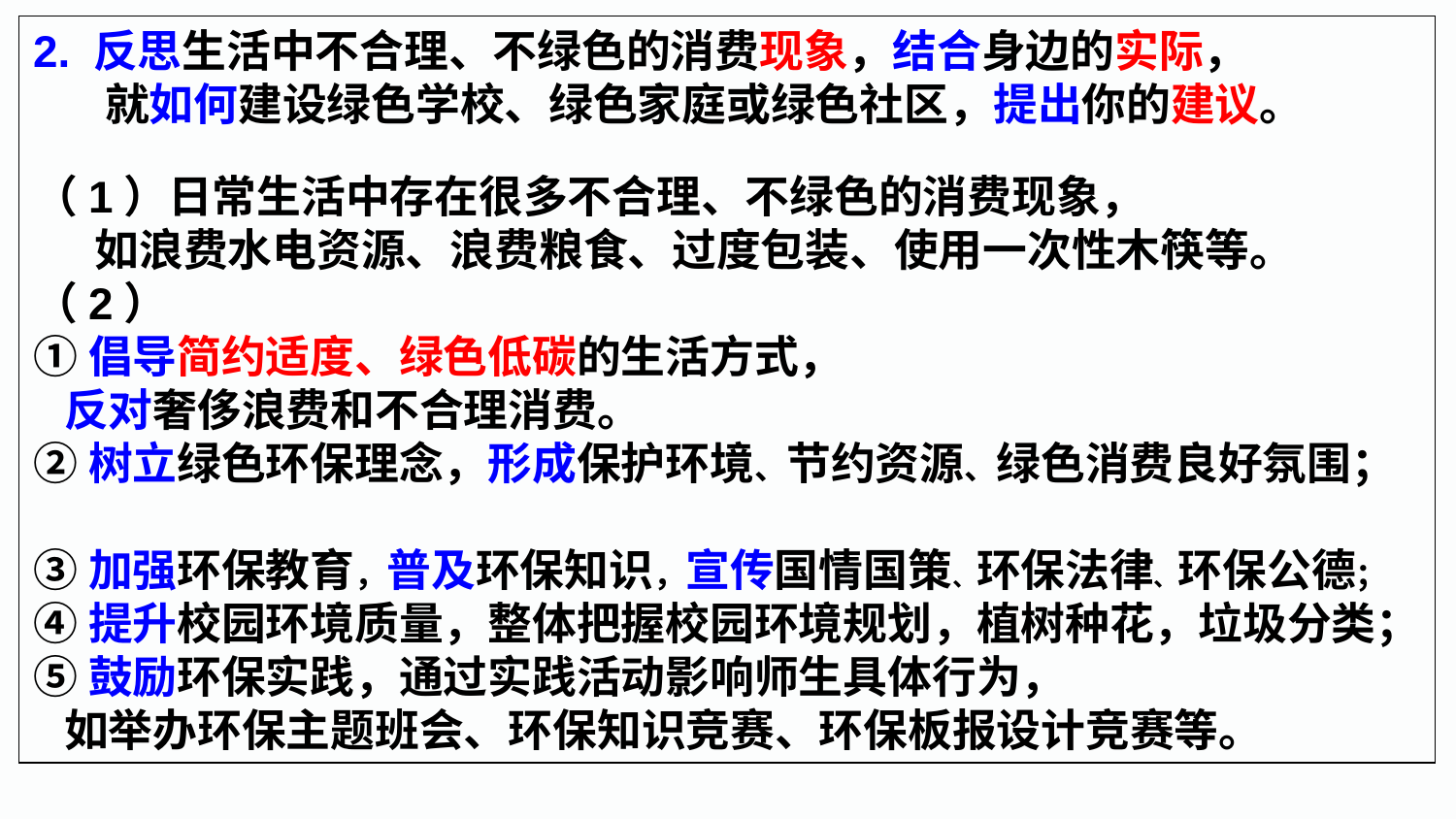

2. 反思生活中不合理、不绿色的消费现象，结合身边的实际，
      就如何建设绿色学校、绿色家庭或绿色社区，提出你的建议。

（1）日常生活中存在很多不合理、不绿色的消费现象，
     如浪费水电资源、浪费粮食、过度包装、使用一次性木筷等。
（2）
①倡导简约适度、绿色低碳的生活方式，
  反对奢侈浪费和不合理消费。
②树立绿色环保理念，形成保护环境、节约资源、绿色消费良好氛围；

③加强环保教育，普及环保知识，宣传国情国策、环保法律、环保公德；
④提升校园环境质量，整体把握校园环境规划，植树种花，垃圾分类；
⑤鼓励环保实践，通过实践活动影响师生具体行为，
  如举办环保主题班会、环保知识竞赛、环保板报设计竞赛等。